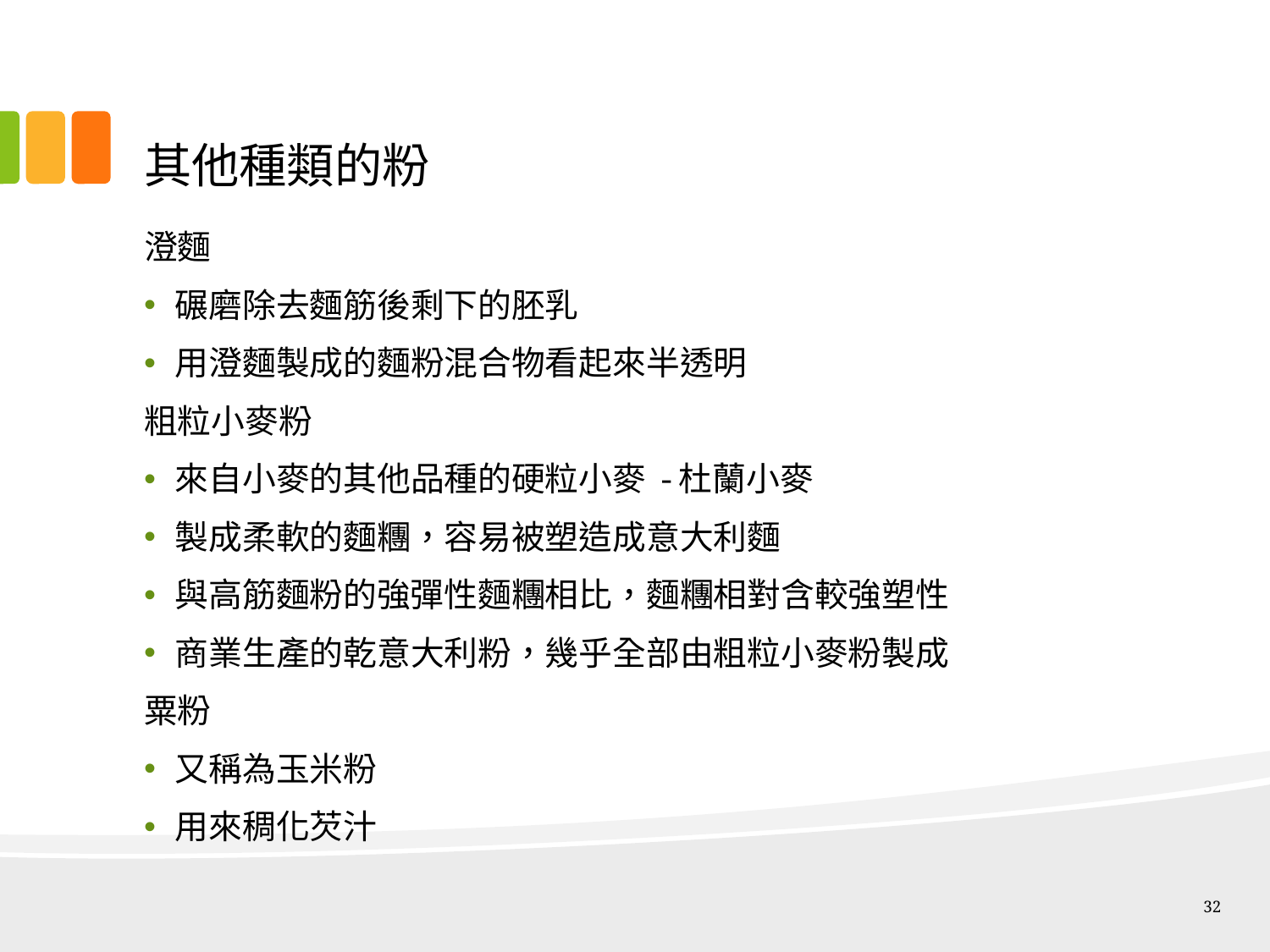

# 其他種類的粉
澄麵
碾磨除去麵筋後剩下的胚乳
用澄麵製成的麵粉混合物看起來半透明
粗粒小麥粉
來自小麥的其他品種的硬粒小麥 -杜蘭小麥
製成柔軟的麵糰，容易被塑造成意大利麵
與高筋麵粉的強彈性麵糰相比，麵糰相對含較強塑性
商業生產的乾意大利粉，幾乎全部由粗粒小麥粉製成
粟粉
又稱為玉米粉
用來稠化芡汁
32